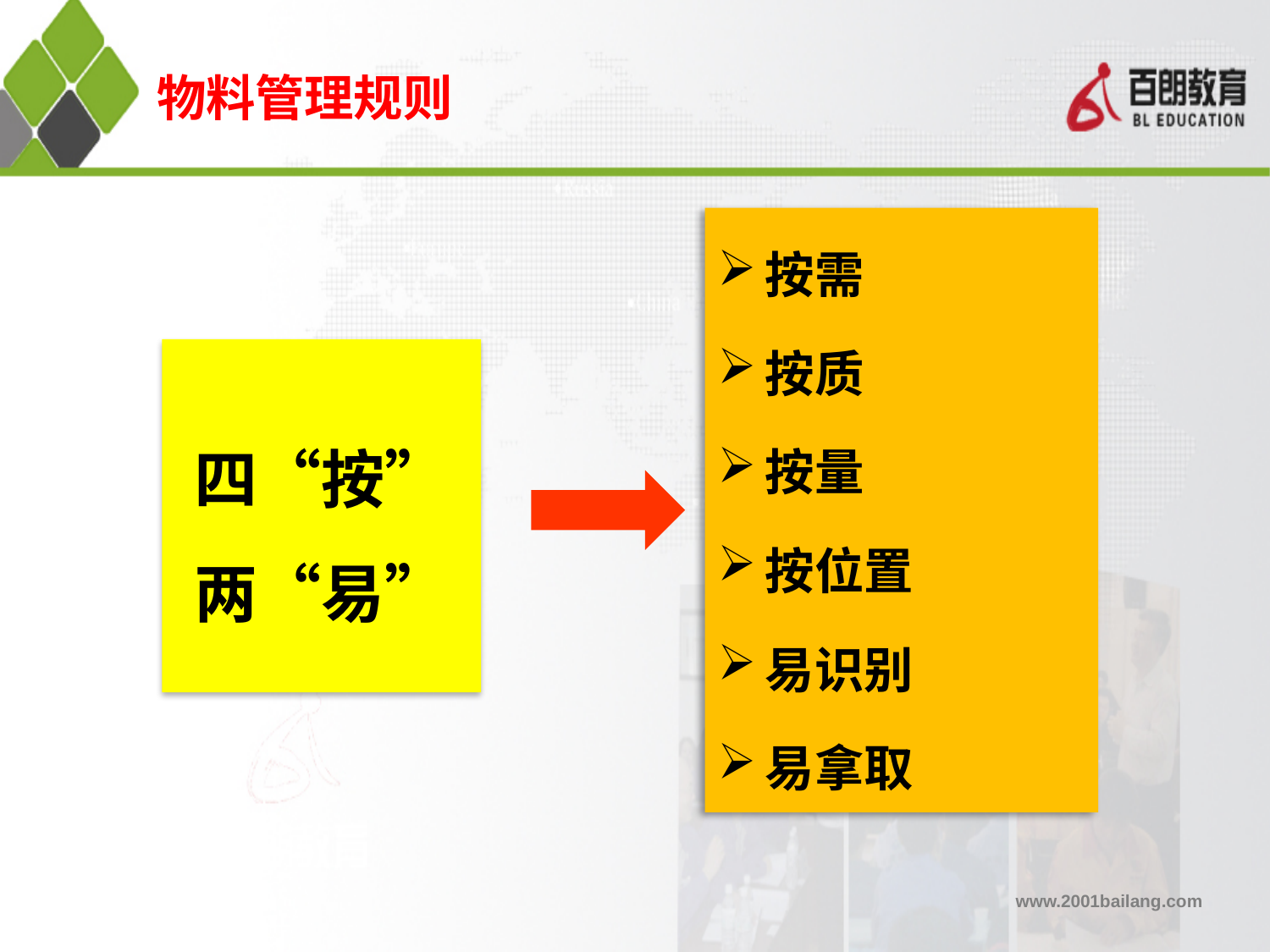

# 物料管理规则
按需
按质
按量
按位置
易识别
易拿取
四“按”
两“易”